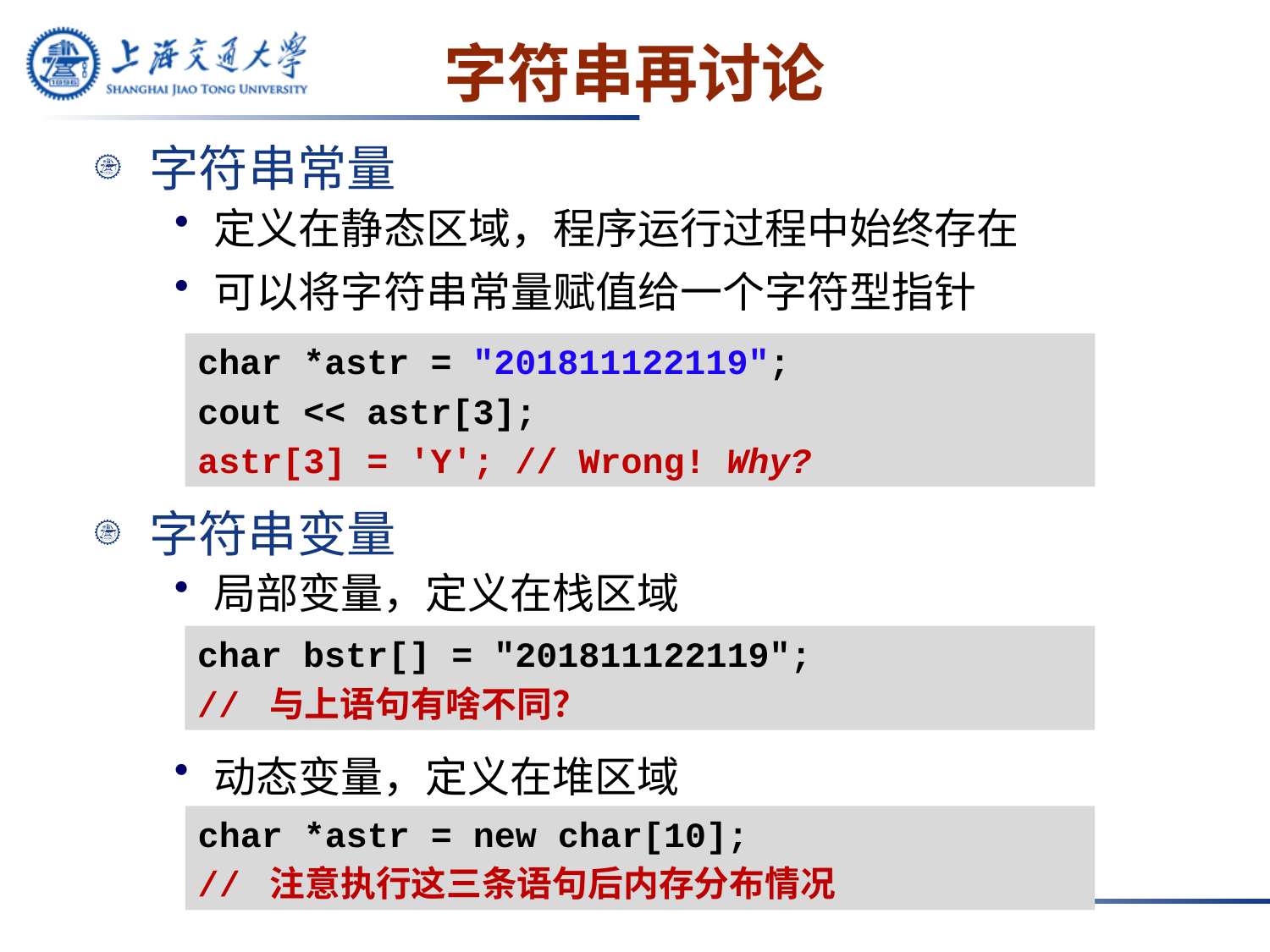

# 字符串再讨论
字符串常量
定义在静态区域，程序运行过程中始终存在
可以将字符串常量赋值给一个字符型指针
char *astr = "201811122119";
cout << astr[3];
astr[3] = 'Y'; // Wrong! Why?
字符串变量
局部变量，定义在栈区域
char bstr[] = "201811122119";
// 与上语句有啥不同？
动态变量，定义在堆区域
char *astr = new char[10];
// 注意执行这三条语句后内存分布情况